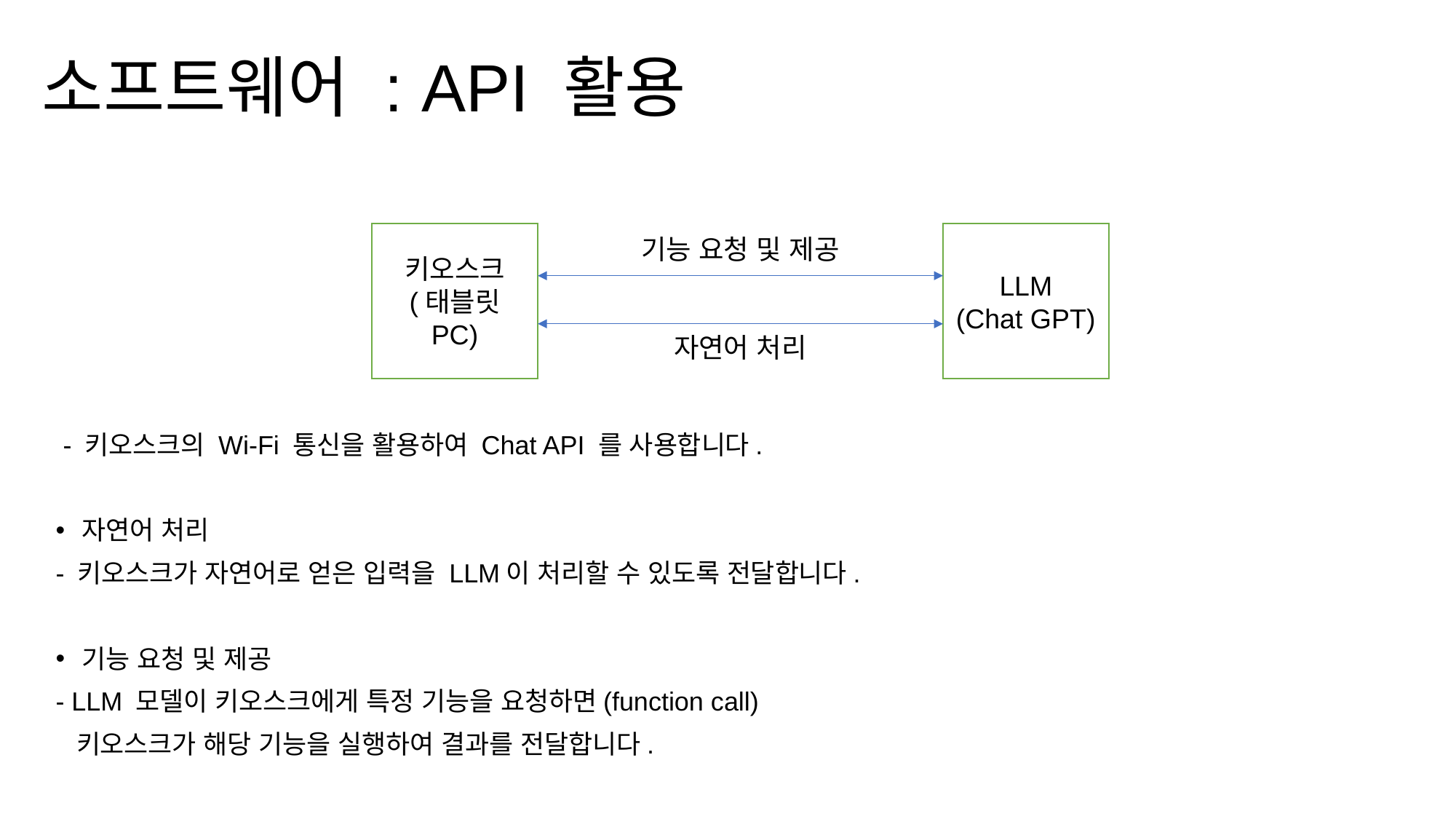

# 소프트웨어 : API 활용
LLM
(Chat GPT)
키오스크
(태블릿 PC)
기능 요청 및 제공
자연어 처리
 - 키오스크의 Wi-Fi 통신을 활용하여 Chat API 를 사용합니다.

자연어 처리
- 키오스크가 자연어로 얻은 입력을 LLM이 처리할 수 있도록 전달합니다.

기능 요청 및 제공
- LLM 모델이 키오스크에게 특정 기능을 요청하면(function call)
  키오스크가 해당 기능을 실행하여 결과를 전달합니다.